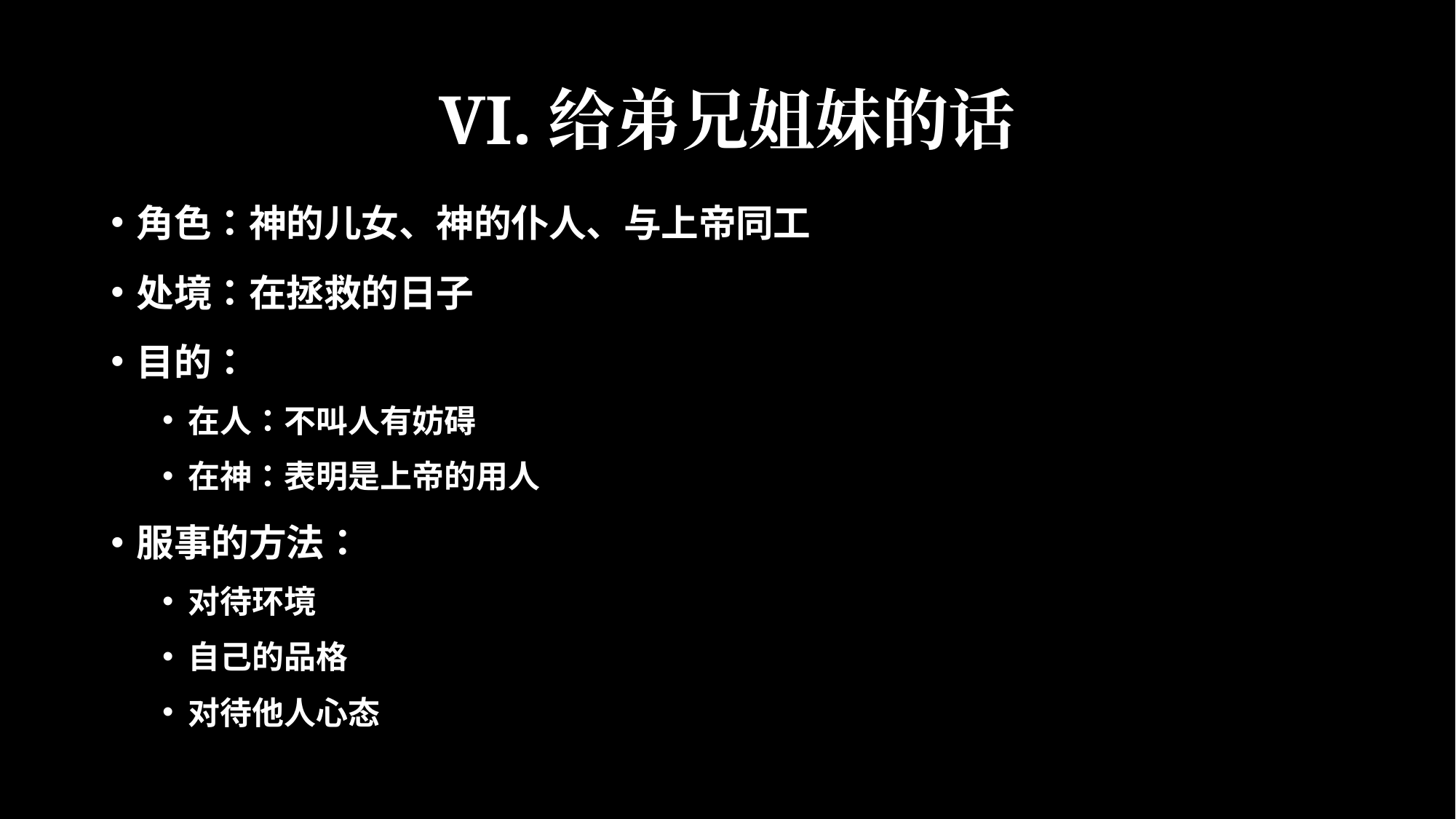

# VI.给弟兄姐妹的话
角色：神的儿女、神的仆人、与上帝同工
处境：在拯救的日子
目的：
在人：不叫人有妨碍
在神：表明是上帝的用人
服事的方法：
对待环境
自己的品格
对待他人心态